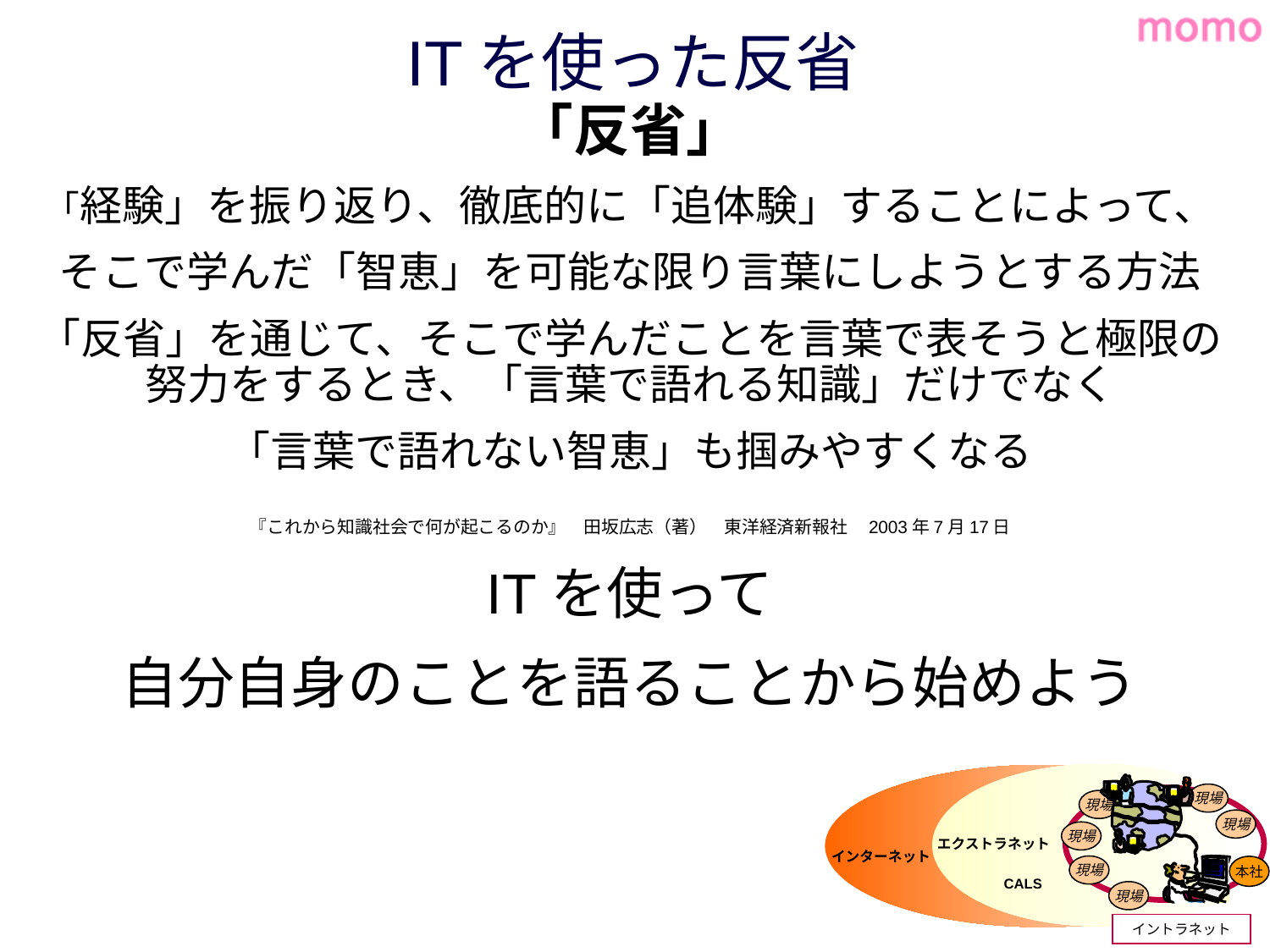

# ITを使った反省
「反省」
「経験」を振り返り、徹底的に「追体験」することによって、
そこで学んだ「智恵」を可能な限り言葉にしようとする方法
「反省」を通じて、そこで学んだことを言葉で表そうと極限の努力をするとき、「言葉で語れる知識」だけでなく
「言葉で語れない智恵」も掴みやすくなる

『これから知識社会で何が起こるのか』　田坂広志（著）　東洋経済新報社　2003年7月17日
ITを使って
自分自身のことを語ることから始めよう

現場
現場
現場
現場
現場
現場

エクストラネット
インターネット
本社
CALS
イントラネット